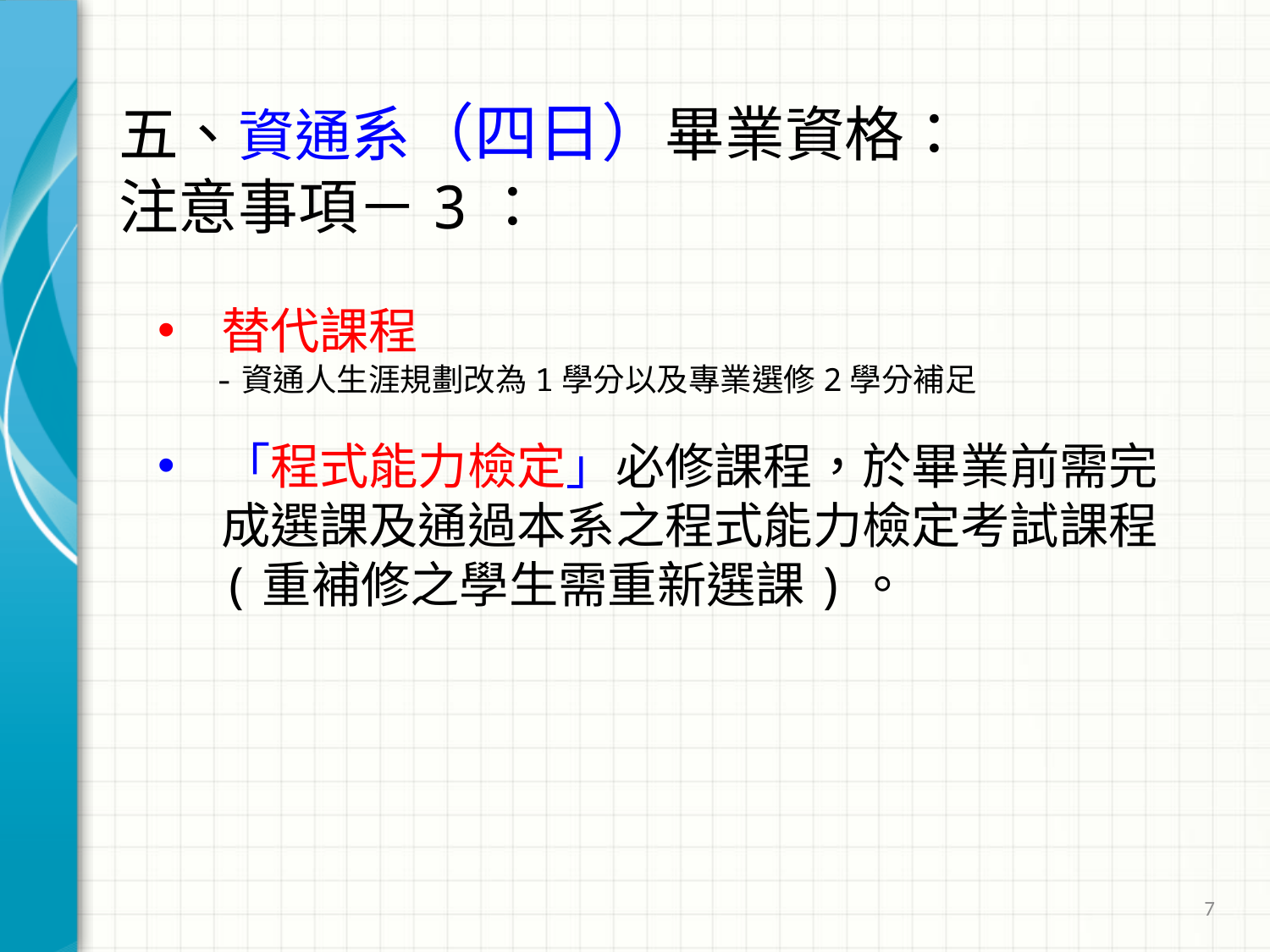

# 五、資通系（四日）畢業資格： 注意事項－3：
替代課程
   -資通人生涯規劃改為1學分以及專業選修2學分補足

「程式能力檢定」必修課程，於畢業前需完成選課及通過本系之程式能力檢定考試課程(重補修之學生需重新選課)。

7